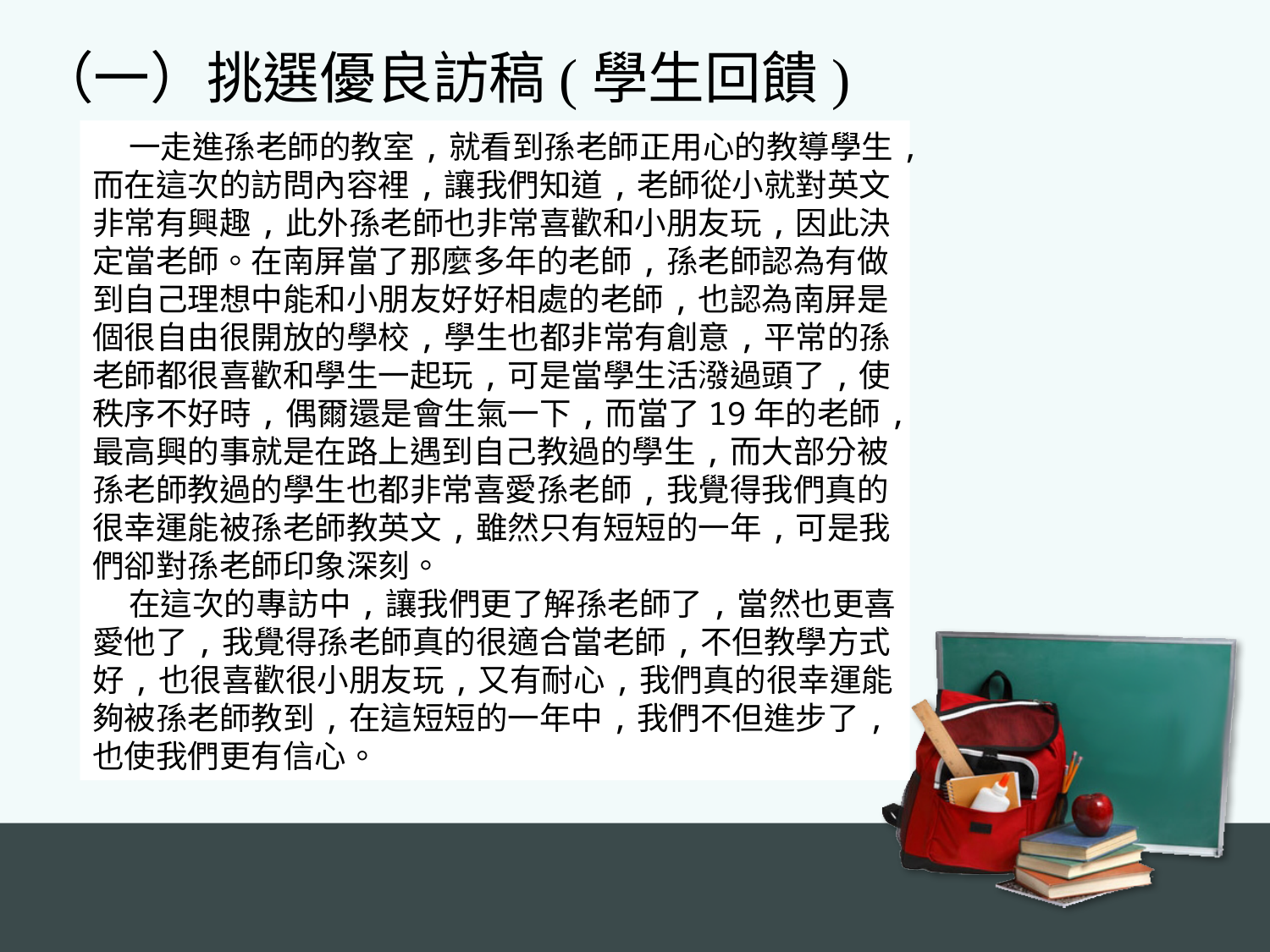

（一）挑選優良訪稿(學生回饋)
    一走進孫老師的教室,就看到孫老師正用心的教導學生,而在這次的訪問內容裡,讓我們知道,老師從小就對英文非常有興趣,此外孫老師也非常喜歡和小朋友玩,因此決定當老師。在南屏當了那麼多年的老師,孫老師認為有做到自己理想中能和小朋友好好相處的老師,也認為南屏是個很自由很開放的學校,學生也都非常有創意,平常的孫老師都很喜歡和學生一起玩,可是當學生活潑過頭了,使秩序不好時,偶爾還是會生氣一下,而當了19年的老師,最高興的事就是在路上遇到自己教過的學生,而大部分被孫老師教過的學生也都非常喜愛孫老師,我覺得我們真的很幸運能被孫老師教英文,雖然只有短短的一年,可是我們卻對孫老師印象深刻。
    在這次的專訪中,讓我們更了解孫老師了,當然也更喜愛他了,我覺得孫老師真的很適合當老師,不但教學方式好,也很喜歡很小朋友玩,又有耐心,我們真的很幸運能夠被孫老師教到,在這短短的一年中,我們不但進步了,也使我們更有信心。